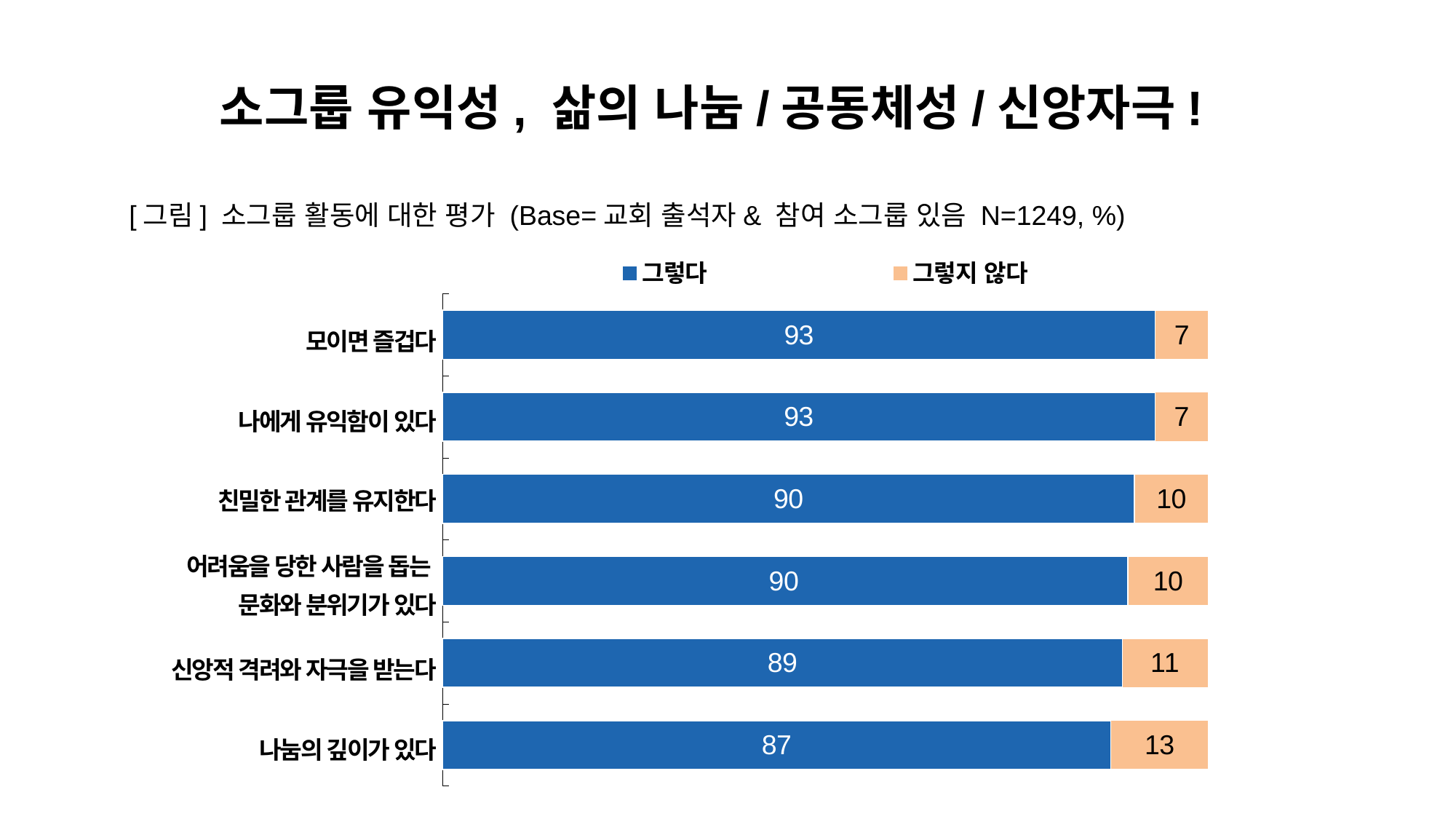

소그룹 유익성, 삶의 나눔/공동체성/신앙자극!
[그림] 소그룹 활동에 대한 평가 (Base=교회 출석자& 참여 소그룹 있음 N=1249, %)

### Chart

| Category | 그렇다 | 그렇지 않다 |
|---|---|---|
| 모이면 즐겁다 |
| --- |
| 나에게 유익함이 있다 |
| 친밀한 관계를 유지한다 |
| 어려움을 당한 사람을 돕는 문화와 분위기가 있다 |
| 신앙적 격려와 자극을 받는다 |
| 나눔의 깊이가 있다 |